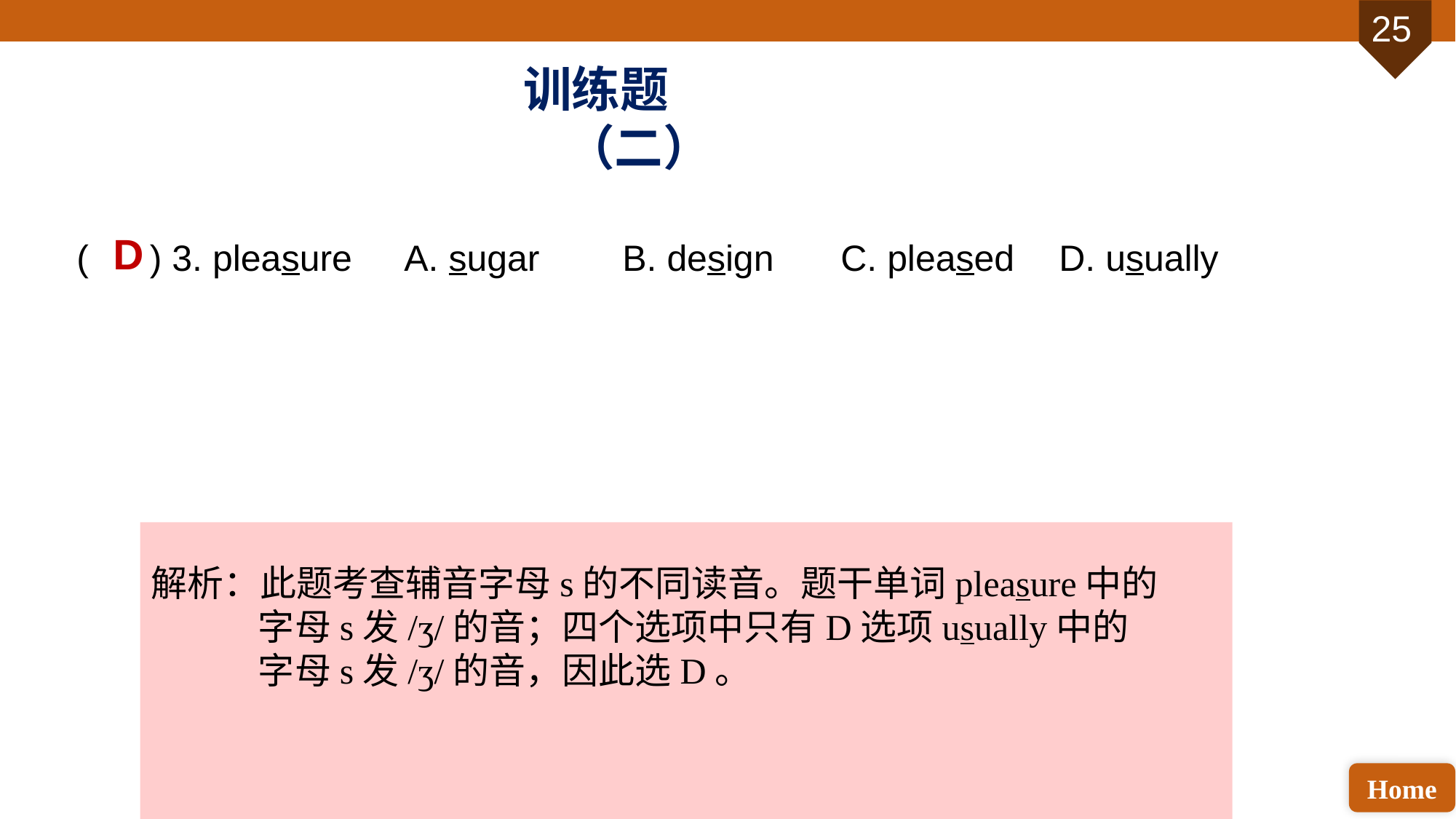

训练题（二）
(      ) 3. pleasure 	A. sugar 	B. design 	C. pleased 	D. usually
D

解析：此题考查辅音字母s的不同读音。题干单词pleasure中的字母s发/ʒ/的音；四个选项中只有D选项usually中的字母s发/ʒ/的音，因此选D。